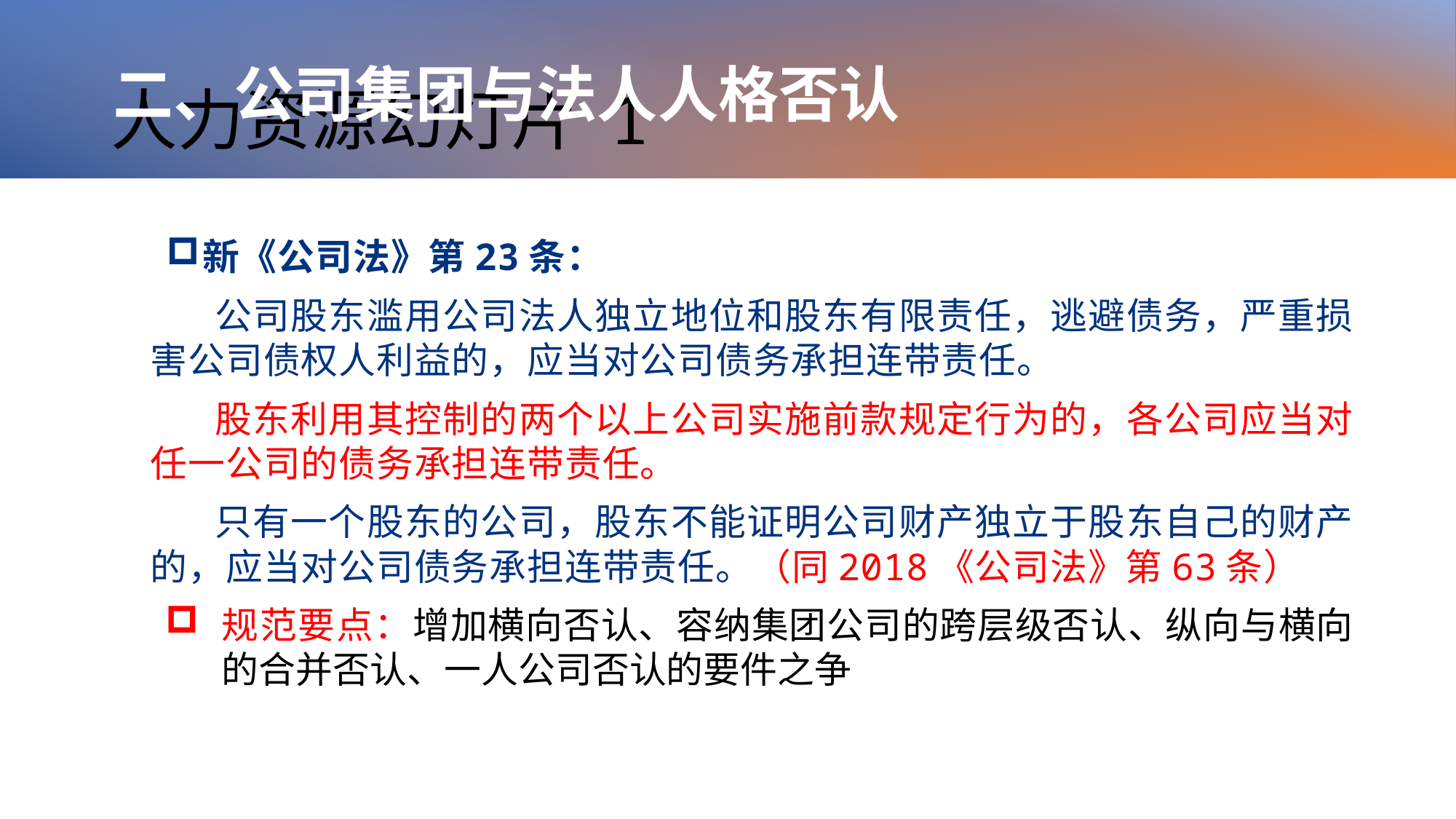

# 人力资源幻灯片 1
二、公司集团与法人人格否认
新《公司法》第23条：
公司股东滥用公司法人独立地位和股东有限责任，逃避债务，严重损害公司债权人利益的，应当对公司债务承担连带责任。
股东利用其控制的两个以上公司实施前款规定行为的，各公司应当对任一公司的债务承担连带责任。
只有一个股东的公司，股东不能证明公司财产独立于股东自己的财产的，应当对公司债务承担连带责任。（同2018《公司法》第63条）
规范要点：增加横向否认、容纳集团公司的跨层级否认、纵向与横向的合并否认、一人公司否认的要件之争